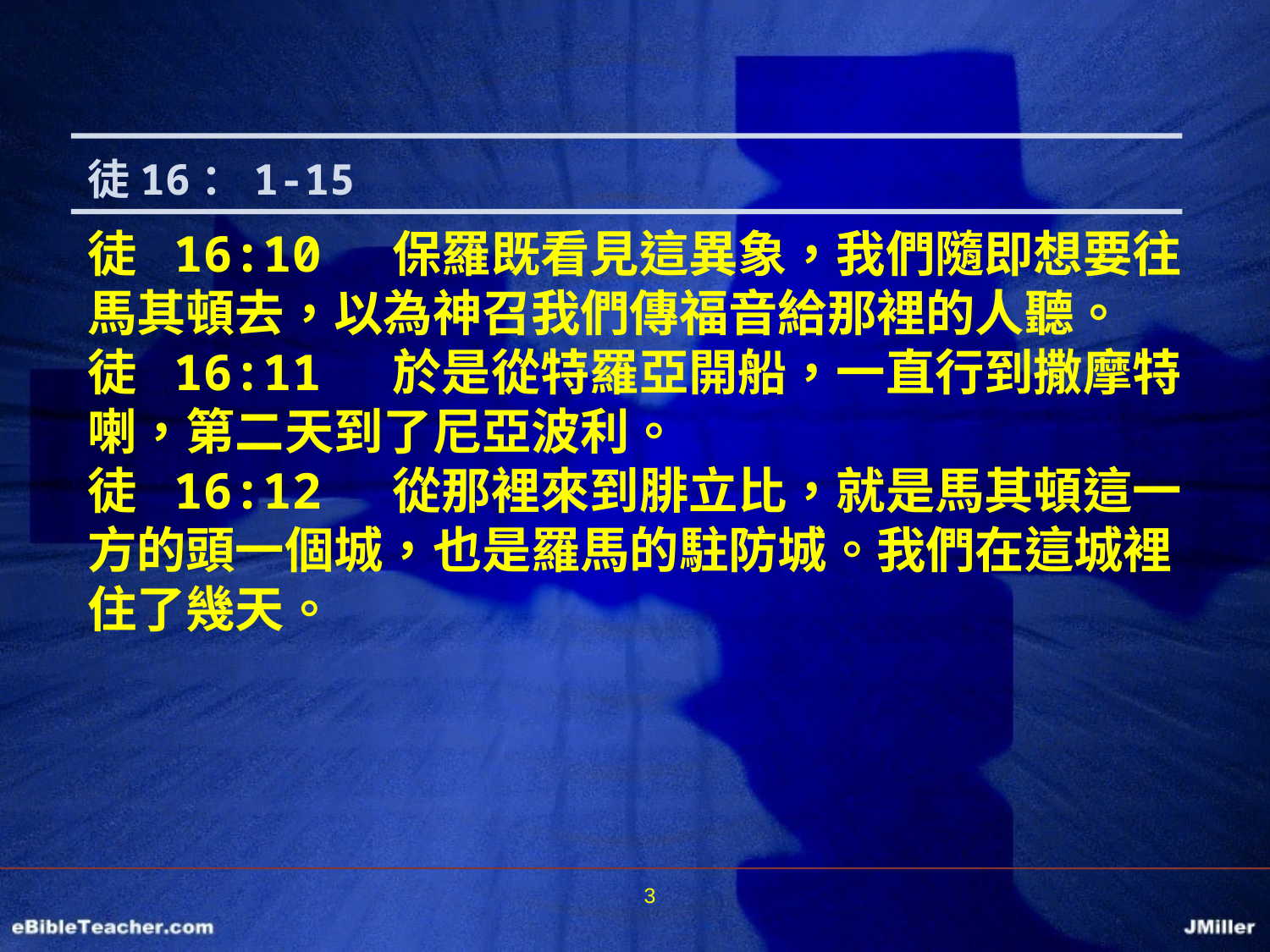

徒16：1-15
徒 16:10  保羅既看見這異象，我們隨即想要往馬其頓去，以為神召我們傳福音給那裡的人聽。
徒 16:11  於是從特羅亞開船，一直行到撒摩特喇，第二天到了尼亞波利。
徒 16:12  從那裡來到腓立比，就是馬其頓這一方的頭一個城，也是羅馬的駐防城。我們在這城裡住了幾天。